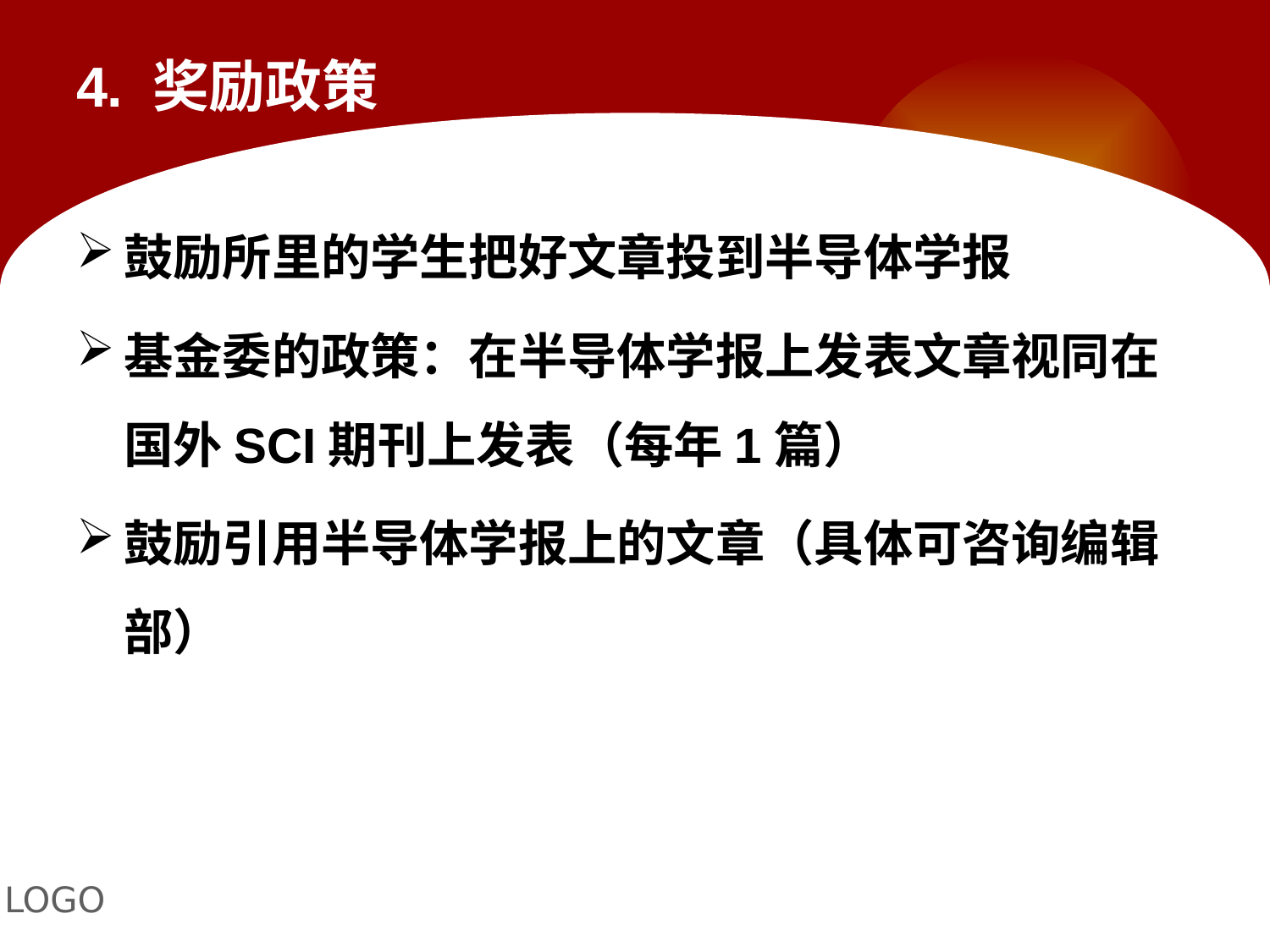

# 4. 奖励政策
鼓励所里的学生把好文章投到半导体学报
基金委的政策：在半导体学报上发表文章视同在国外SCI期刊上发表（每年1篇）
鼓励引用半导体学报上的文章（具体可咨询编辑部）
LOGO
Your site here